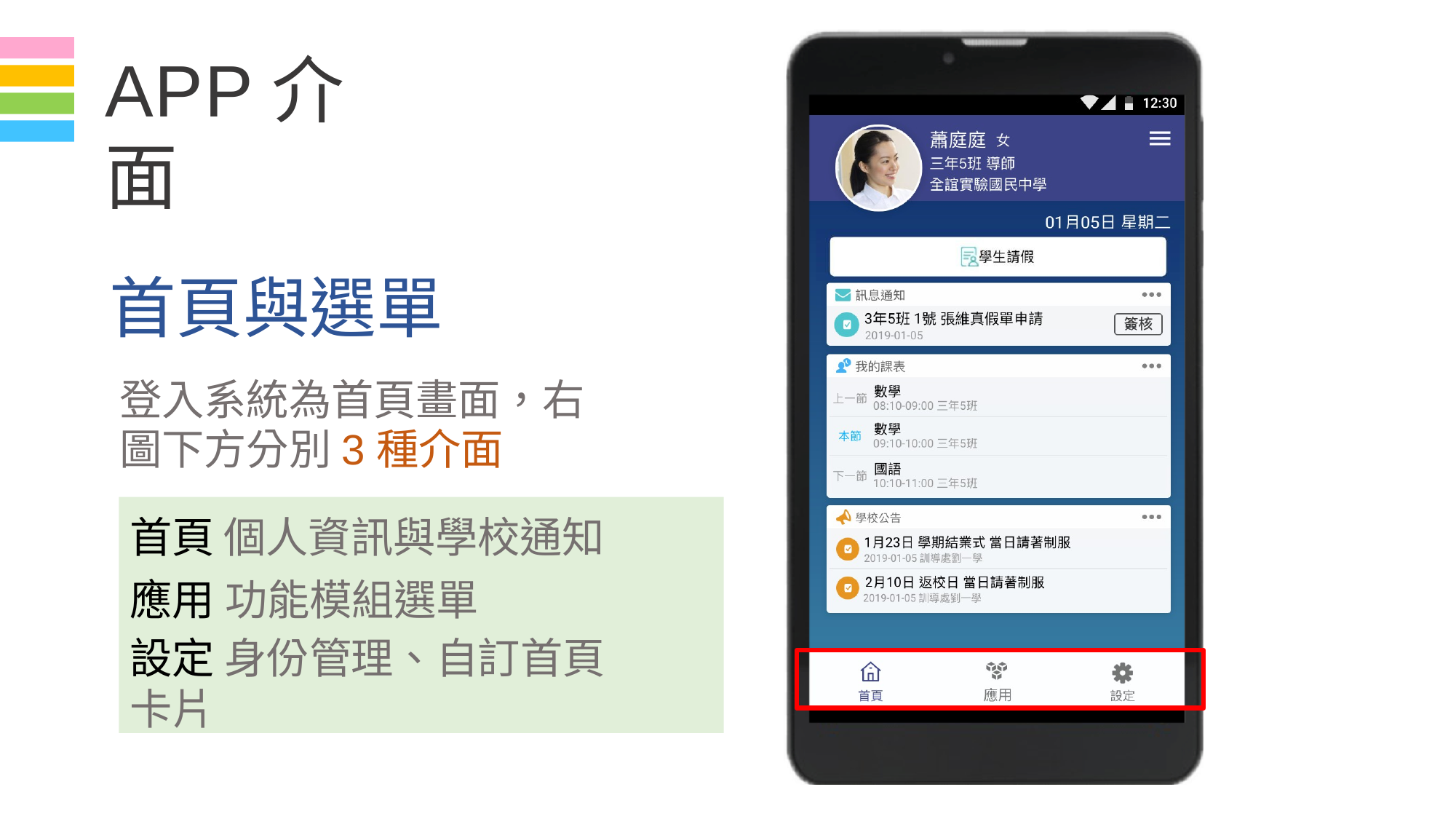

# APP介面
首頁與選單
登入系統為首頁畫面，右 圖下方分別3種介面
首頁 個人資訊與學校通知 應用 功能模組選單
設定 身份管理、自訂首頁卡片